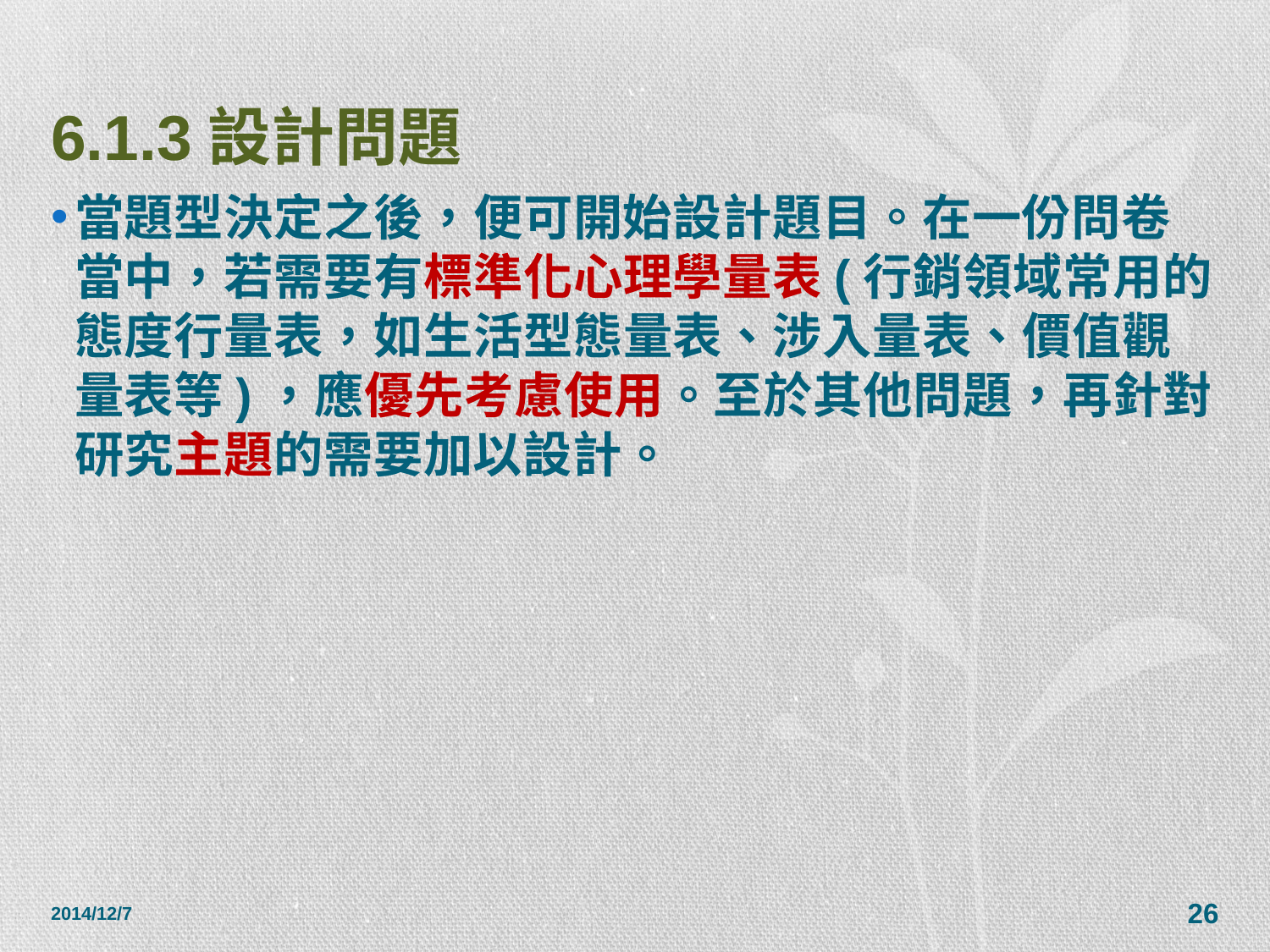

# 6.1.3設計問題
當題型決定之後，便可開始設計題目。在一份問卷當中，若需要有標準化心理學量表(行銷領域常用的態度行量表，如生活型態量表、涉入量表、價值觀量表等)，應優先考慮使用。至於其他問題，再針對研究主題的需要加以設計。
2014/12/7
26